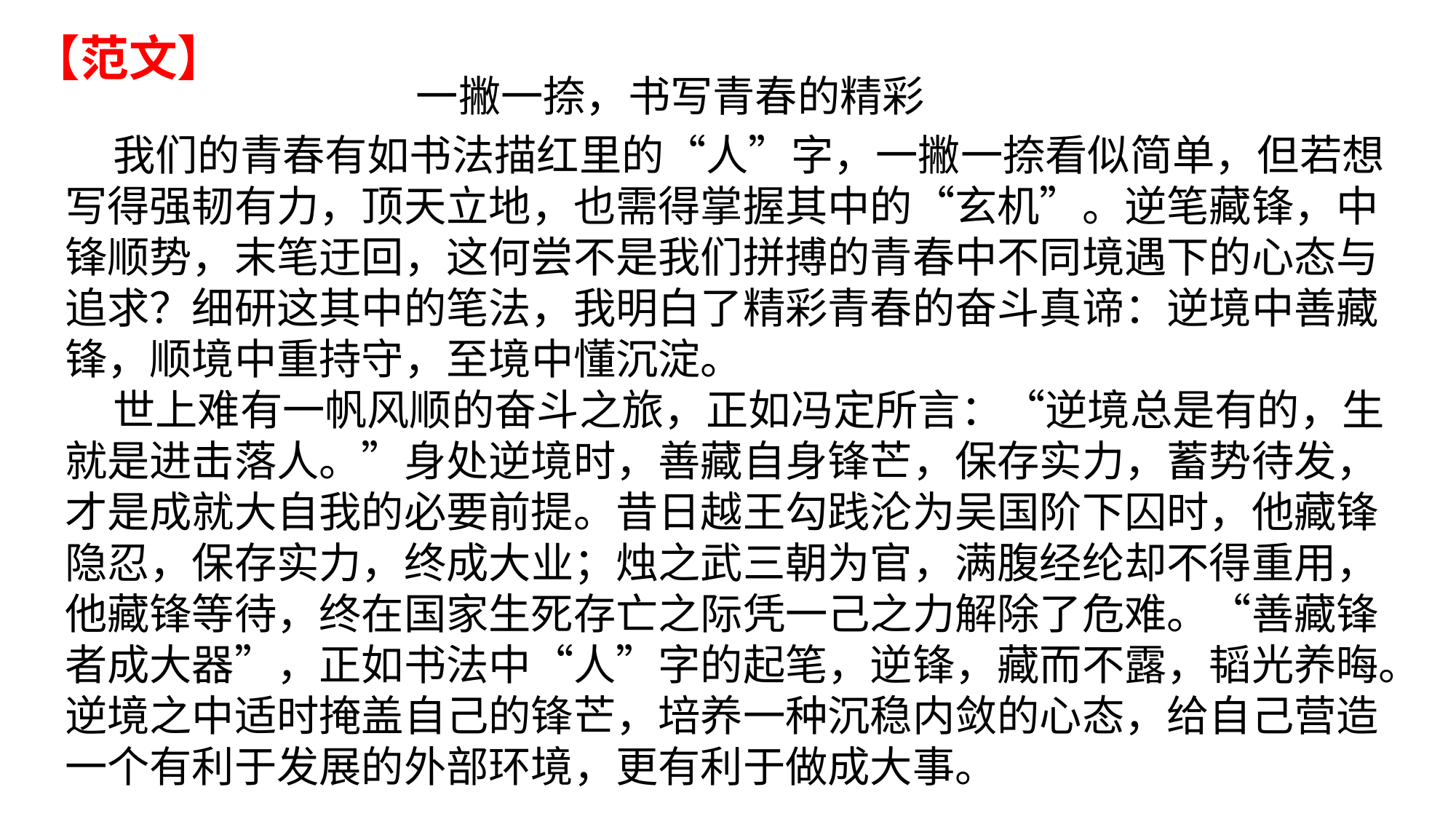

【范文】
一撇一捺，书写青春的精彩
    我们的青春有如书法描红里的“人”字，一撇一捺看似简单，但若想写得强韧有力，顶天立地，也需得掌握其中的“玄机”。逆笔藏锋，中锋顺势，末笔迂回，这何尝不是我们拼搏的青春中不同境遇下的心态与追求？细研这其中的笔法，我明白了精彩青春的奋斗真谛：逆境中善藏锋，顺境中重持守，至境中懂沉淀。
    世上难有一帆风顺的奋斗之旅，正如冯定所言：“逆境总是有的，生就是进击落人。”身处逆境时，善藏自身锋芒，保存实力，蓄势待发，才是成就大自我的必要前提。昔日越王勾践沦为吴国阶下囚时，他藏锋隐忍，保存实力，终成大业；烛之武三朝为官，满腹经纶却不得重用，他藏锋等待，终在国家生死存亡之际凭一己之力解除了危难。“善藏锋者成大器”，正如书法中“人”字的起笔，逆锋，藏而不露，韬光养晦。逆境之中适时掩盖自己的锋芒，培养一种沉稳内敛的心态，给自己营造一个有利于发展的外部环境，更有利于做成大事。